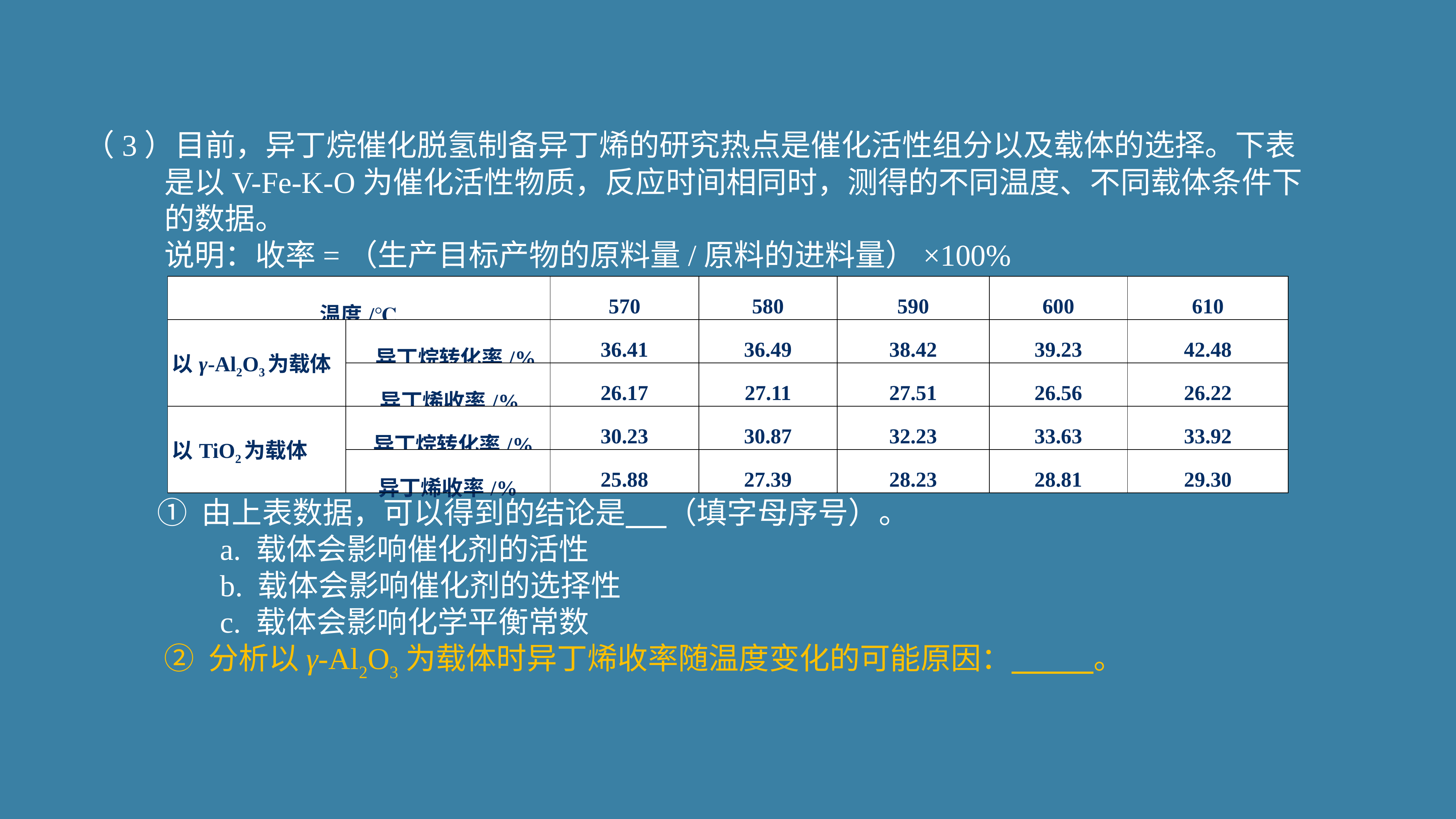

（3）目前，异丁烷催化脱氢制备异丁烯的研究热点是催化活性组分以及载体的选择。下表
              是以V-Fe-K-O为催化活性物质，反应时间相同时，测得的不同温度、不同载体条件下
              的数据。
              说明：收率=（生产目标产物的原料量/原料的进料量）×100%
| 温度/℃ |  | 570 | 580 | 590 | 600 | 610 |
| --- | --- | --- | --- | --- | --- | --- |
| 以γ-Al2O3为载体 | 异丁烷转化率/% | 36.41 | 36.49 | 38.42 | 39.23 | 42.48 |
|  | 异丁烯收率/% | 26.17 | 27.11 | 27.51 | 26.56 | 26.22 |
| 以TiO2为载体 | 异丁烷转化率/% | 30.23 | 30.87 | 32.23 | 33.63 | 33.92 |
|  | 异丁烯收率/% | 25.88 | 27.39 | 28.23 | 28.81 | 29.30 |

              ① 由上表数据，可以得到的结论是      （填字母序号）。
                     a. 载体会影响催化剂的活性
                     b. 载体会影响催化剂的选择性
                     c. 载体会影响化学平衡常数
               ② 分析以γ-Al2O3为载体时异丁烯收率随温度变化的可能原因：            。